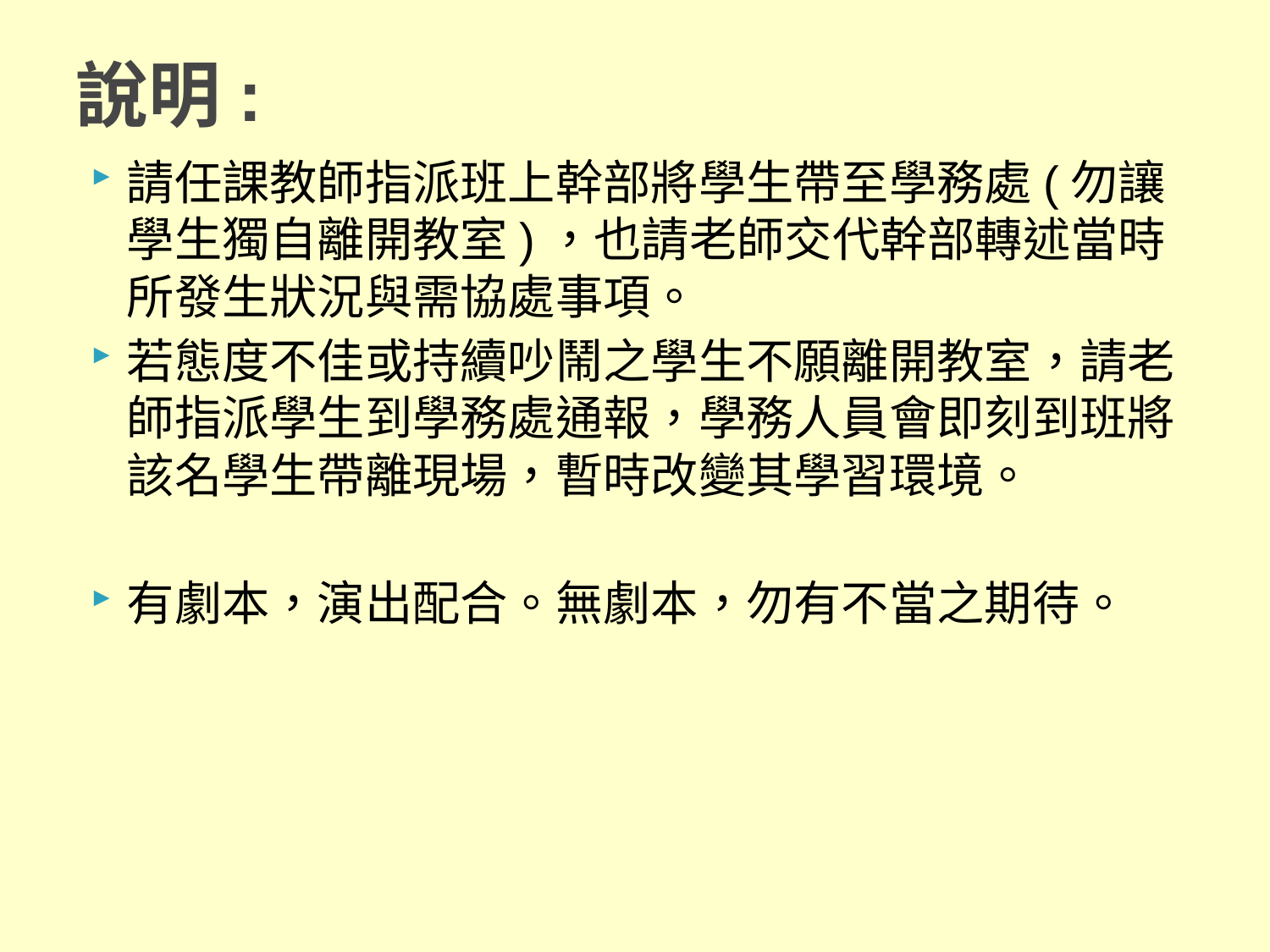

# 說明:
請任課教師指派班上幹部將學生帶至學務處(勿讓學生獨自離開教室)，也請老師交代幹部轉述當時所發生狀況與需協處事項。
若態度不佳或持續吵鬧之學生不願離開教室，請老師指派學生到學務處通報，學務人員會即刻到班將該名學生帶離現場，暫時改變其學習環境。

有劇本，演出配合。無劇本，勿有不當之期待。